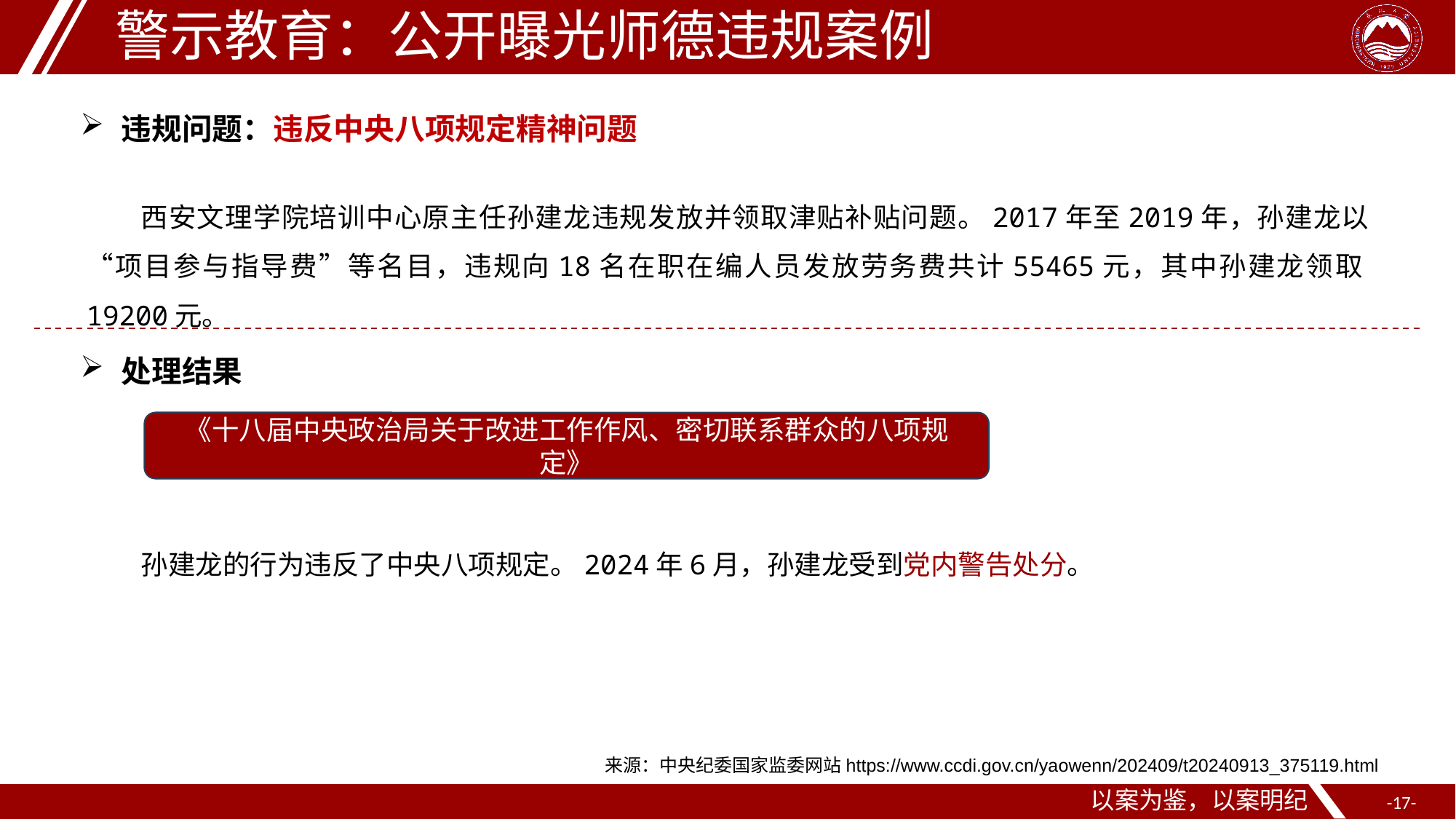

警示教育：公开曝光师德违规案例
违规问题：违反中央八项规定精神问题

西安文理学院培训中心原主任孙建龙违规发放并领取津贴补贴问题。2017年至2019年，孙建龙以“项目参与指导费”等名目，违规向18名在职在编人员发放劳务费共计55465元，其中孙建龙领取19200元。
处理结果
《十八届中央政治局关于改进工作作风、密切联系群众的八项规定》
孙建龙的行为违反了中央八项规定。2024年6月，孙建龙受到党内警告处分。
来源：中央纪委国家监委网站https://www.ccdi.gov.cn/yaowenn/202409/t20240913_375119.html

以案为鉴，以案明纪
-17-